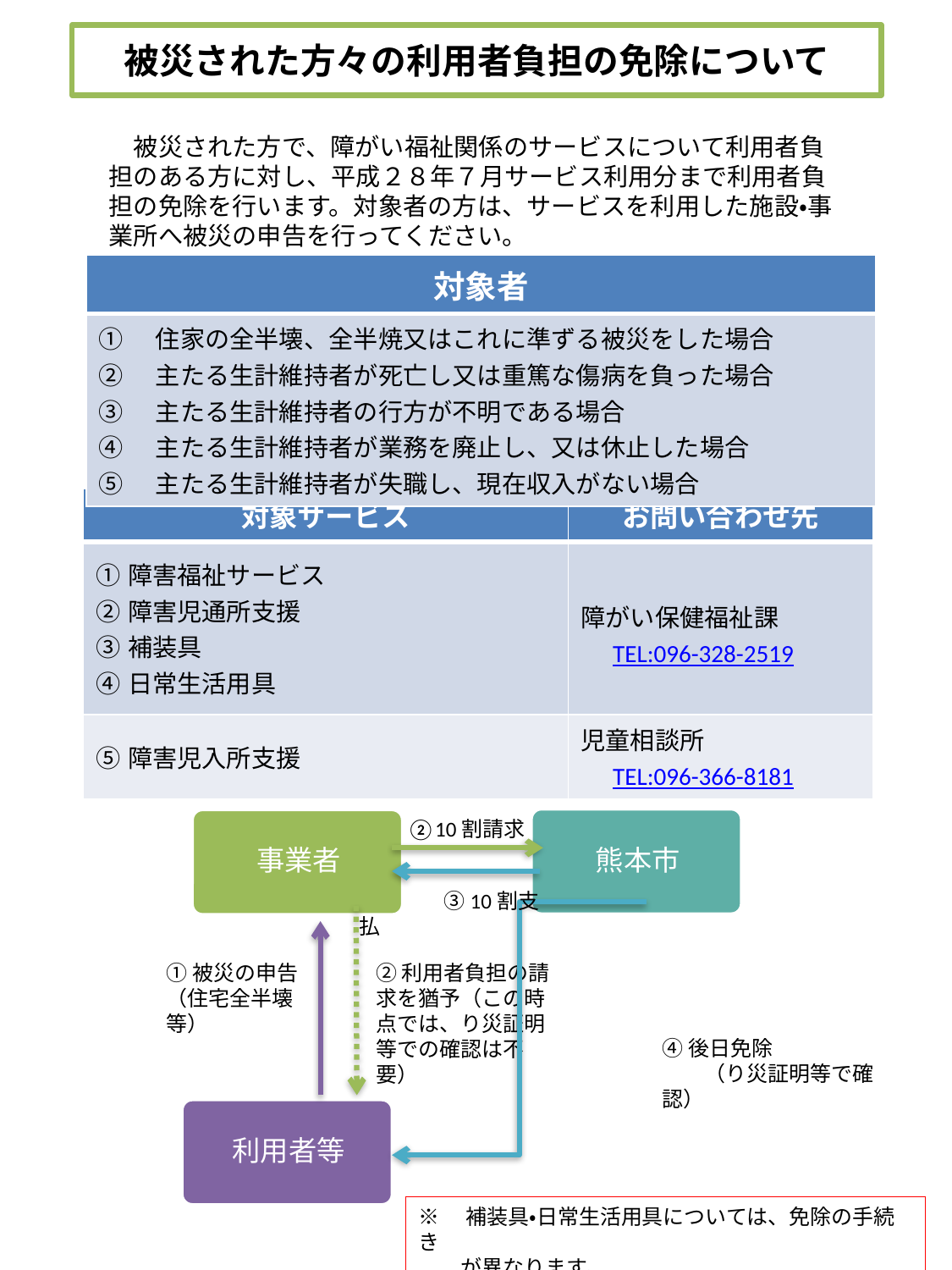

# 被災された方々の利用者負担の免除について
　被災された方で、障がい福祉関係のサービスについて利用者負担のある方に対し、平成２８年７月サービス利用分まで利用者負担の免除を行います。対象者の方は、サービスを利用した施設・事業所へ被災の申告を行ってください。
| 対象者 |
| --- |
| ①　住家の全半壊、全半焼又はこれに準ずる被災をした場合 ②　主たる生計維持者が死亡し又は重篤な傷病を負った場合 ③　主たる生計維持者の行方が不明である場合 ④　主たる生計維持者が業務を廃止し、又は休止した場合 ⑤　主たる生計維持者が失職し、現在収入がない場合 |

| 対象サービス | お問い合わせ先 |
| --- | --- |
| ①障害福祉サービス ②障害児通所支援 ③補装具 ④日常生活用具 | 障がい保健福祉課 　TEL:096-328-2519 |
| ⑤障害児入所支援 | 児童相談所 　TEL:096-366-8181 |
事業者

熊本市

利用者等

②10割請求
　　　　③10割支払
①被災の申告
（住宅全半壊等）
②利用者負担の請求を猶予（この時点では、り災証明等での確認は不要）
④後日免除
　　（り災証明等で確認）
※　補装具・日常生活用具については、免除の手続き
　　が異なります。